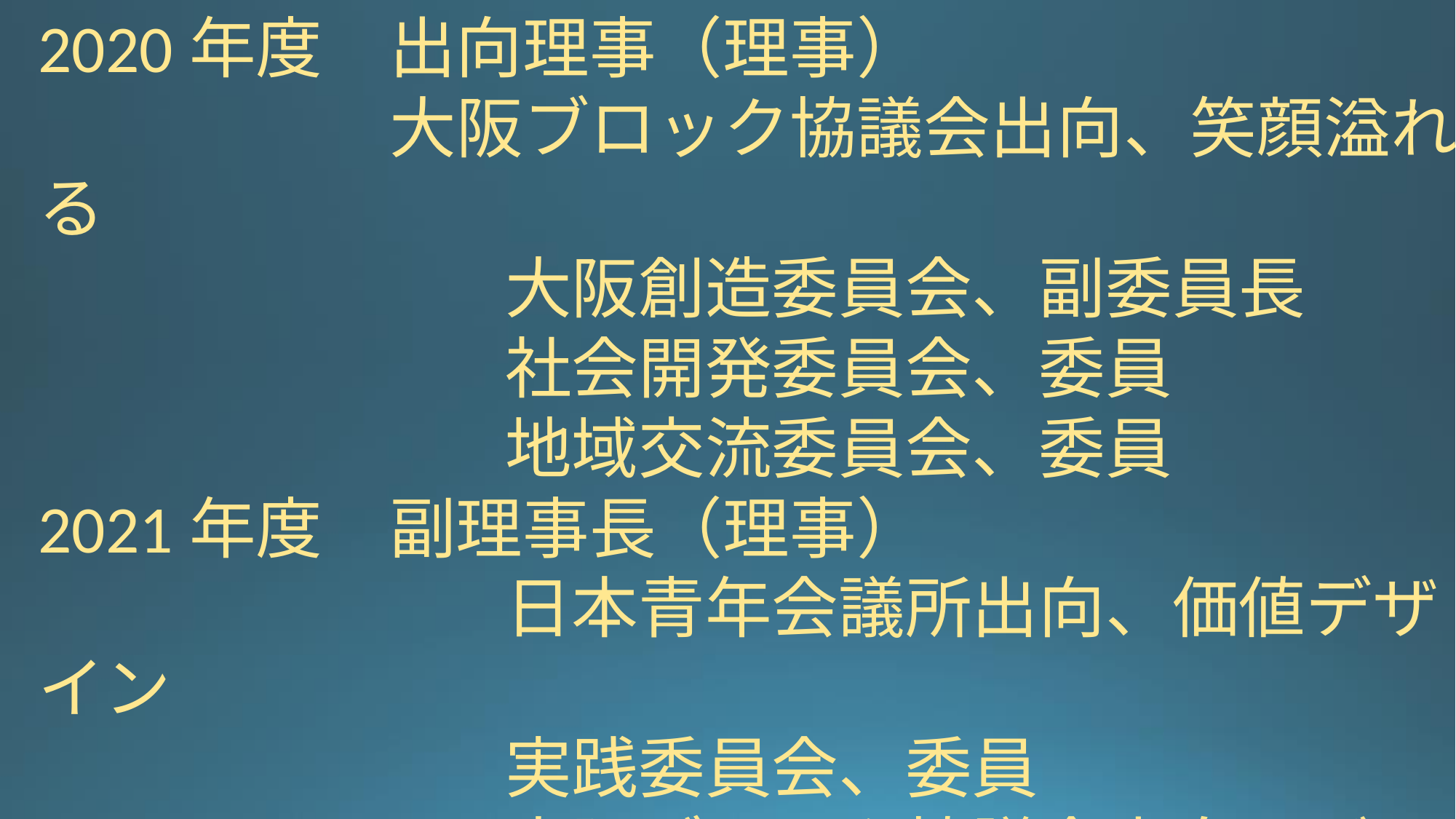

2020年度　出向理事（理事）
		　　大阪ブロック協議会出向、笑顔溢れる
　　　　　　　大阪創造委員会、副委員長
　　　　　　　社会開発委員会、委員
　　　　　　　地域交流委員会、委員
2021年度　副理事長（理事）
　　　　　　　日本青年会議所出向、価値デザイン
　　　　　　　実践委員会、委員
　　　　　　　大阪ブロック協議会出向、グローバル
　　　　　　　人財育成委員会、委員